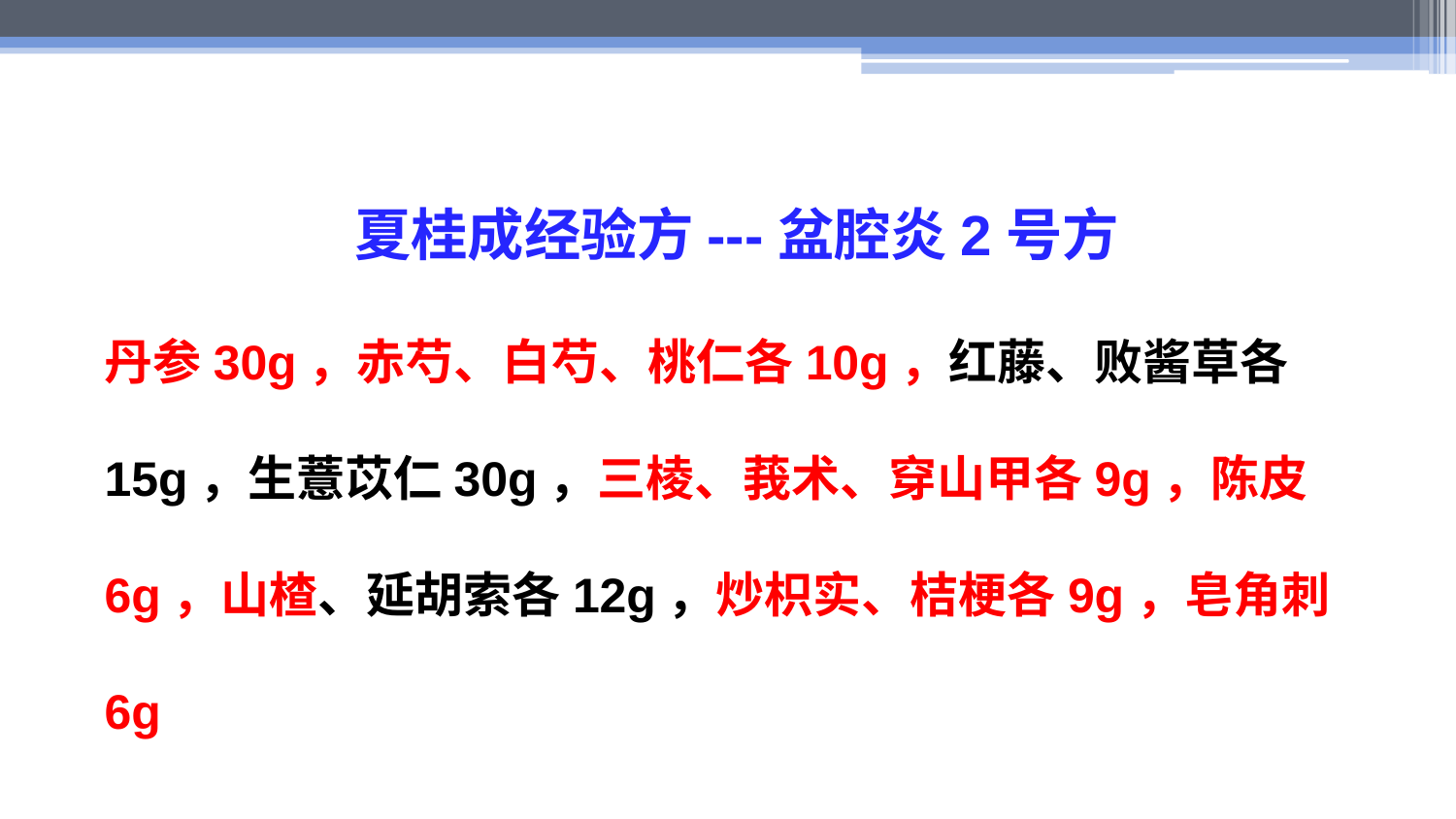

夏桂成经验方---盆腔炎2号方
丹参30g，赤芍、白芍、桃仁各10g，红藤、败酱草各15g，生薏苡仁30g，三棱、莪术、穿山甲各9g，陈皮6g，山楂、延胡索各12g，炒枳实、桔梗各9g，皂角刺6g